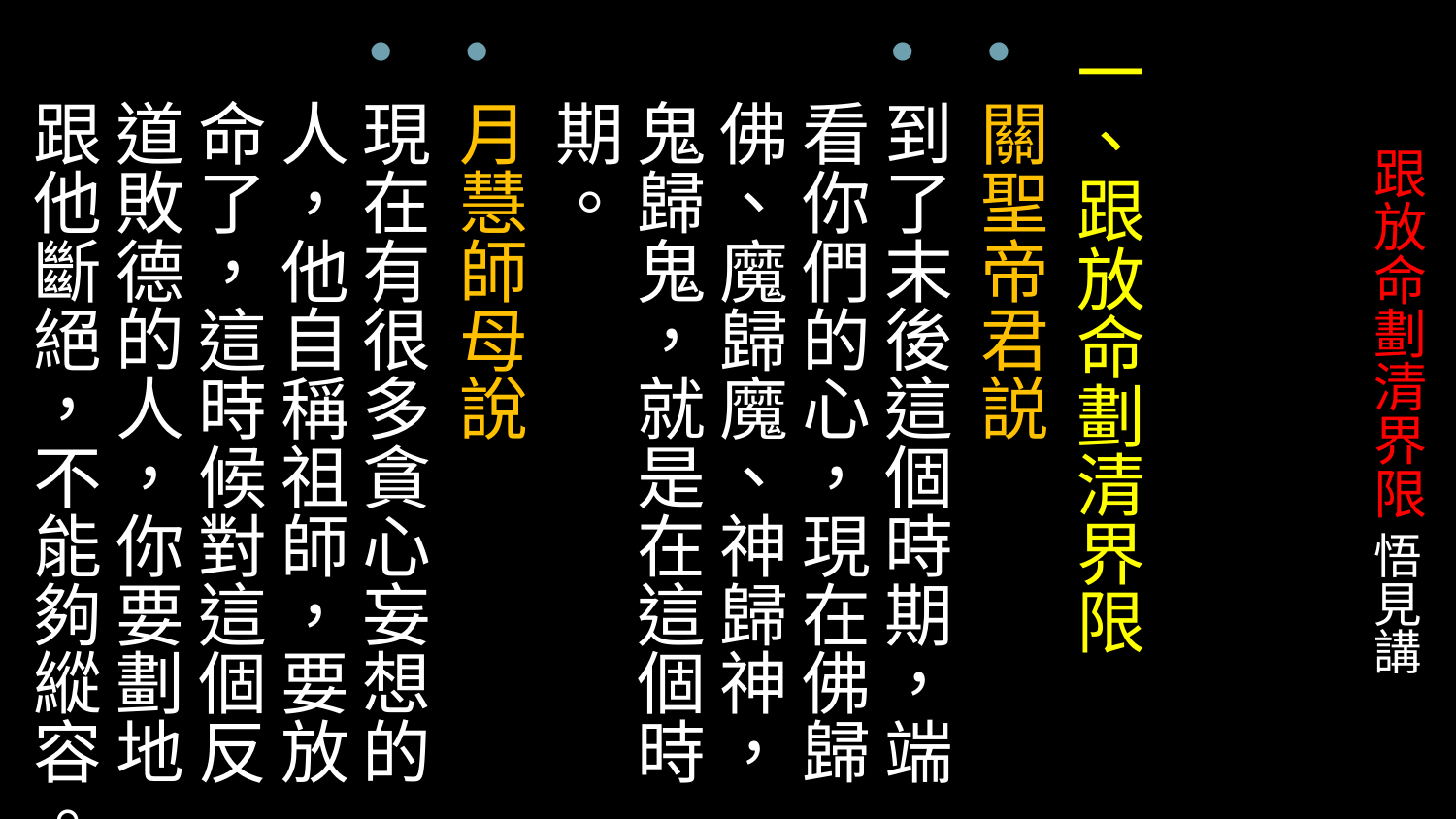

一、跟放命劃清界限
關聖帝君説
到了末後這個時期，端看你們的心，現在佛歸佛、魔歸魔、神歸神，鬼歸鬼，就是在這個時期。
月慧師母說
現在有很多貪心妄想的人，他自稱祖師，要放命了，這時候對這個反道敗德的人，你要劃地跟他斷絕，不能夠縱容。
# 跟放命劃清界限 悟見講